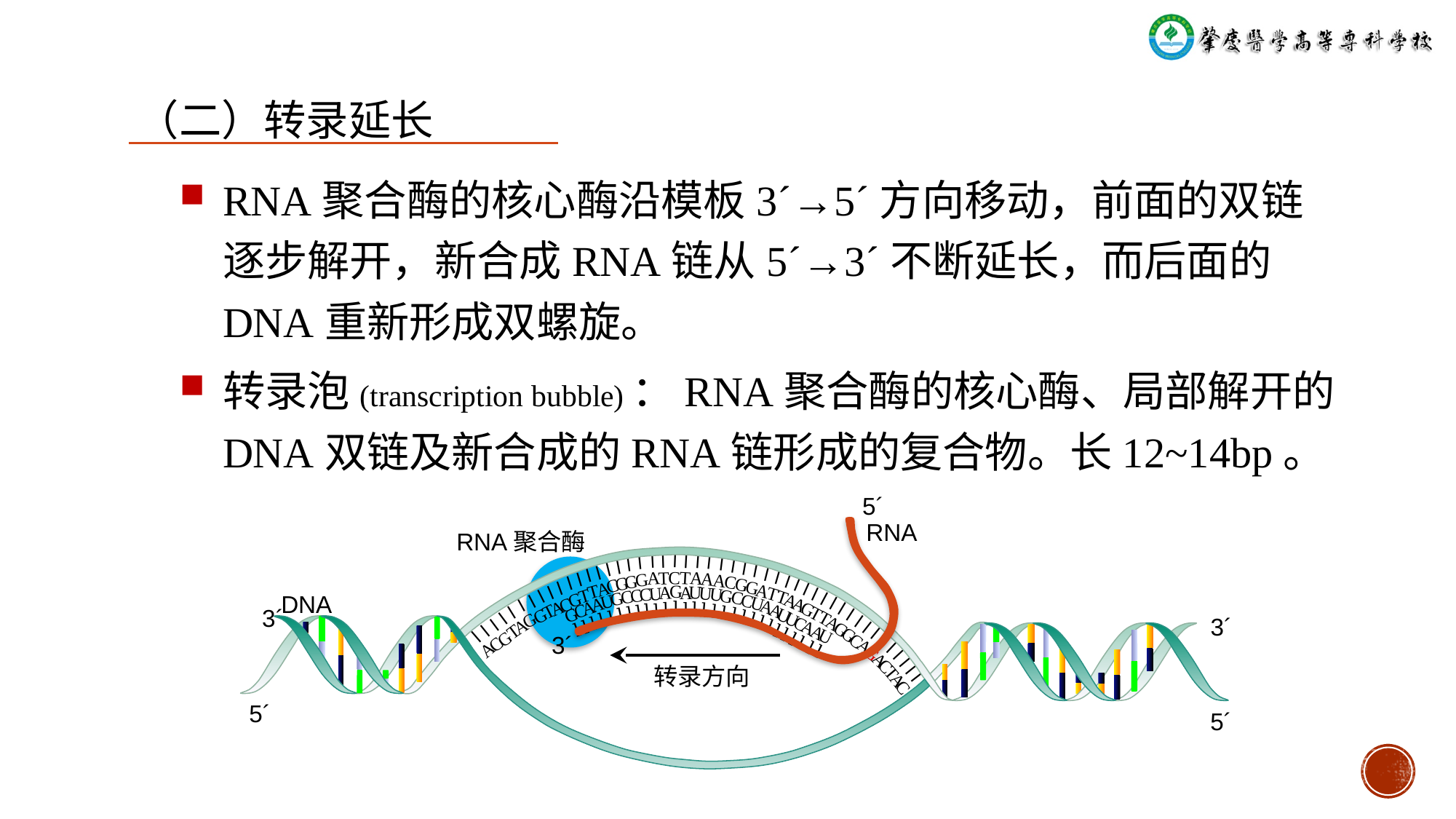

（二）转录延长
RNA聚合酶的核心酶沿模板3´→5´方向移动，前面的双链逐步解开，新合成RNA链从5´→3´不断延长，而后面的DNA重新形成双螺旋。
转录泡(transcription bubble)：RNA聚合酶的核心酶、局部解开的DNA双链及新合成的RNA链形成的复合物。长12~14bp。
5´

RNA
RNA聚合酶

ⅼ
A
ⅼ
A
ⅼ
C
ⅼ
A
ⅼ
G
ⅼ
T
ⅼ
G
ⅼ
C
ⅼ
T
ⅼ
A
ⅼ
A
ⅼ
T
ⅼ
T
ⅼ
G
ⅼ
A
ⅼ
G
ⅼ
A
ⅼ
G
ⅼ
G
ⅼ
C
ⅼ
T
ⅼ
A
ⅼ
T
ⅼ
T
ⅼ
A
ⅼ
T
ⅼ
G
ⅼ
G
ⅼ
G
ⅼ
C
ⅼ
C
ⅼ
A
ⅼ
A
ⅼ
T
ⅼ
G
ⅼ
G
ⅼ
A
ⅼ
G
ⅼ
C
ⅼ
A
ⅼ
T
ⅼ
A
ⅼ
T
ⅼ
C
ⅼ
G
ⅼ
C
ⅼ
A

G
ⅼ
U
ⅼ
A
ⅼ
A
ⅼ
U
ⅼ
U
ⅼ
C
ⅼ
U
ⅼ
DNA
C
ⅼ
G
ⅼ
C
ⅼ
C
ⅼ
G
ⅼ
C
ⅼ
U
ⅼ
U
ⅼ
A
ⅼ
A
ⅼ
A
ⅼ
3´
A
ⅼ
C
ⅼ
G
ⅼ
U
ⅼ
3´
U
ⅼ
C
ⅼ

A
ⅼ

A
ⅼ

U
ⅼ
3´

转录方向

5´
5´